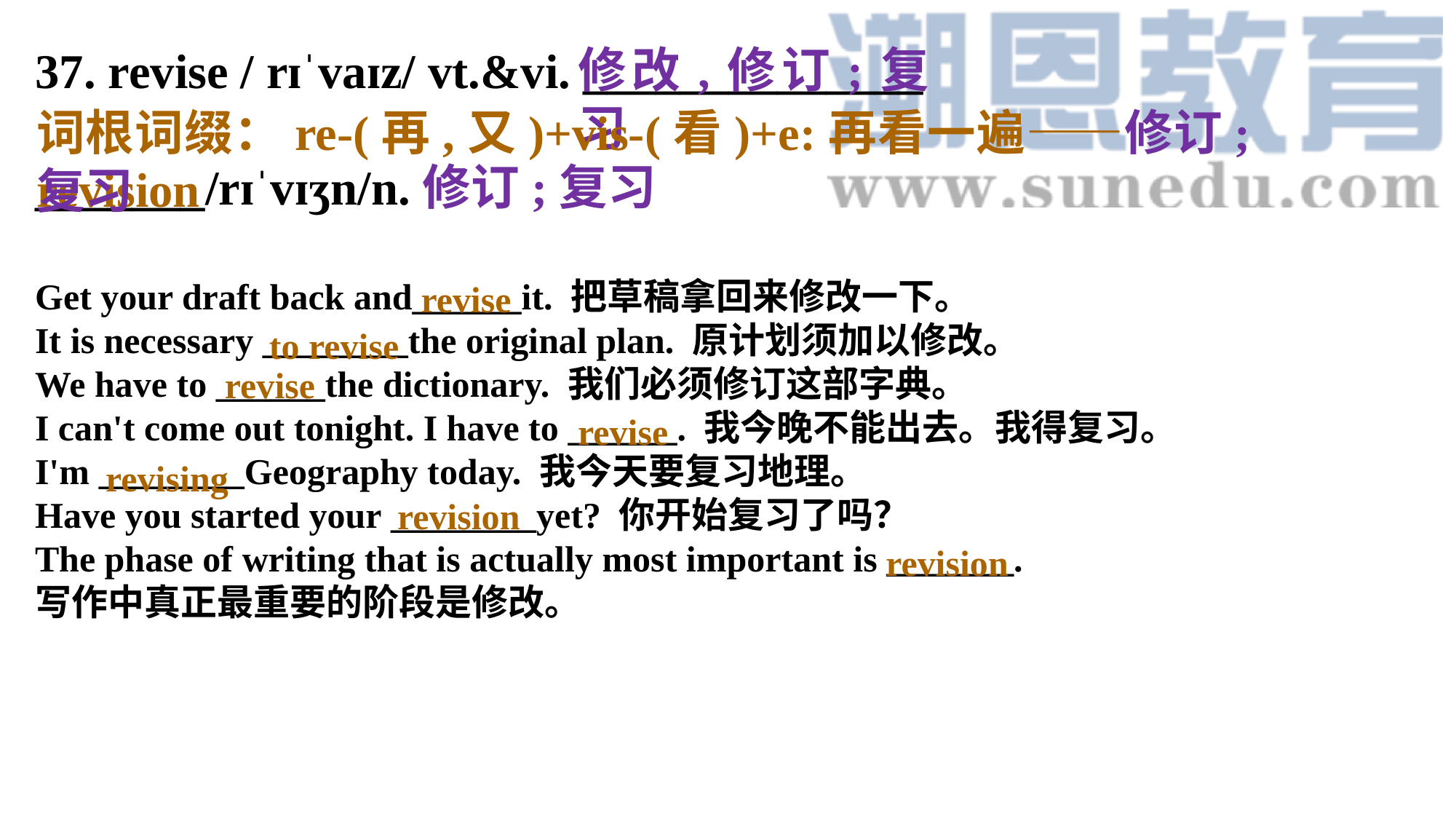

37. revise / rɪˈvaɪz/ vt.&vi. ______________

_______/rɪˈvɪʒn/n.修订;复习

Get your draft back and______it. 把草稿拿回来修改一下。
It is necessary ________the original plan. 原计划须加以修改。
We have to ______the dictionary. 我们必须修订这部字典。
I can't come out tonight. I have to ______. 我今晚不能出去。我得复习。
I'm ________Geography today. 我今天要复习地理。
Have you started your ________yet? 你开始复习了吗？
The phase of writing that is actually most important is _______.
写作中真正最重要的阶段是修改。
修改,修订;复习
词根词缀：re-(再,又)+vis-(看)+e:再看一遍——修订;复习
revision
revise
to revise
revise
revise
revising
revision
revision